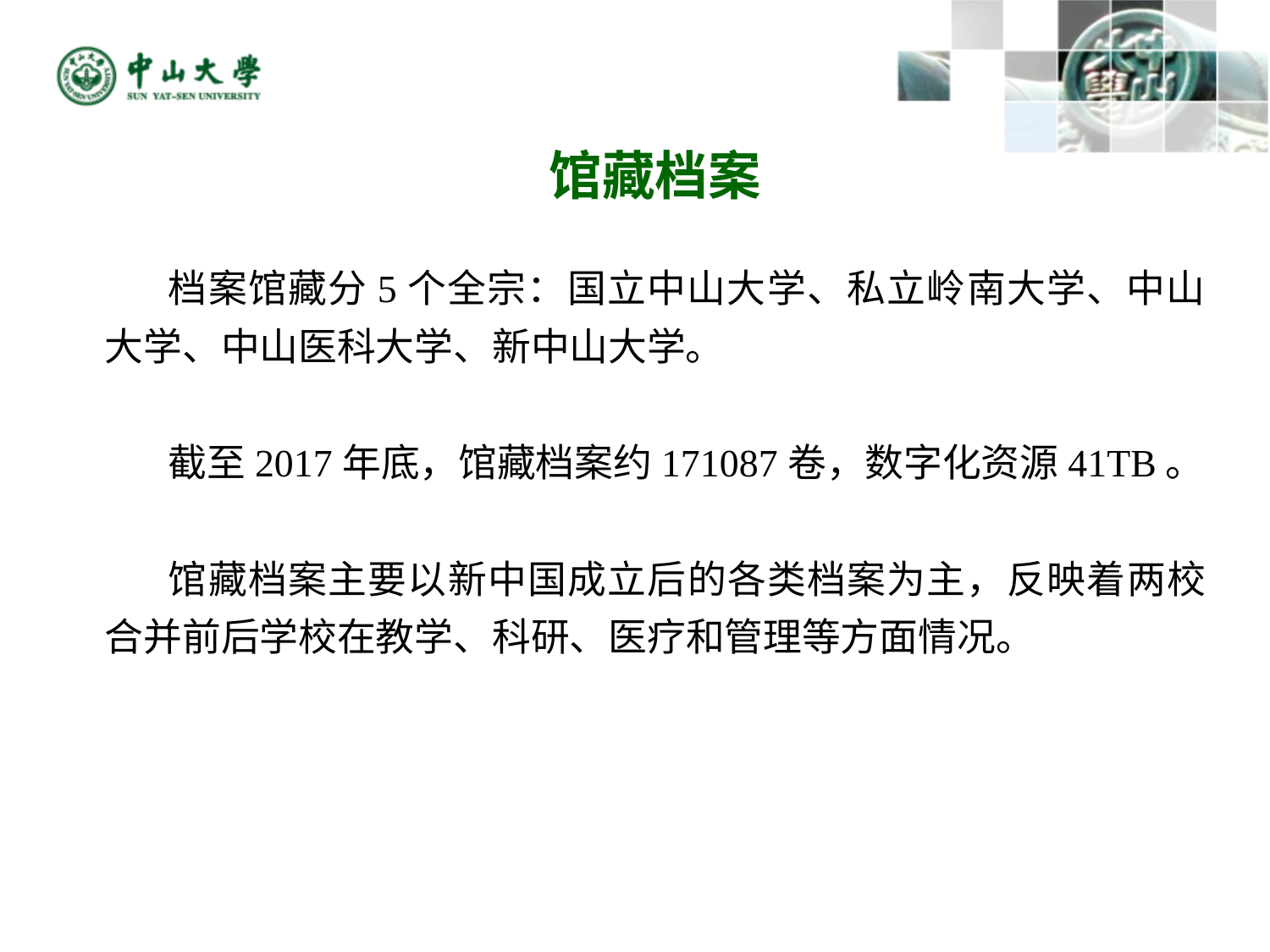

馆藏档案
档案馆藏分5个全宗：国立中山大学、私立岭南大学、中山大学、中山医科大学、新中山大学。

截至2017年底，馆藏档案约171087卷，数字化资源41TB。

馆藏档案主要以新中国成立后的各类档案为主，反映着两校合并前后学校在教学、科研、医疗和管理等方面情况。